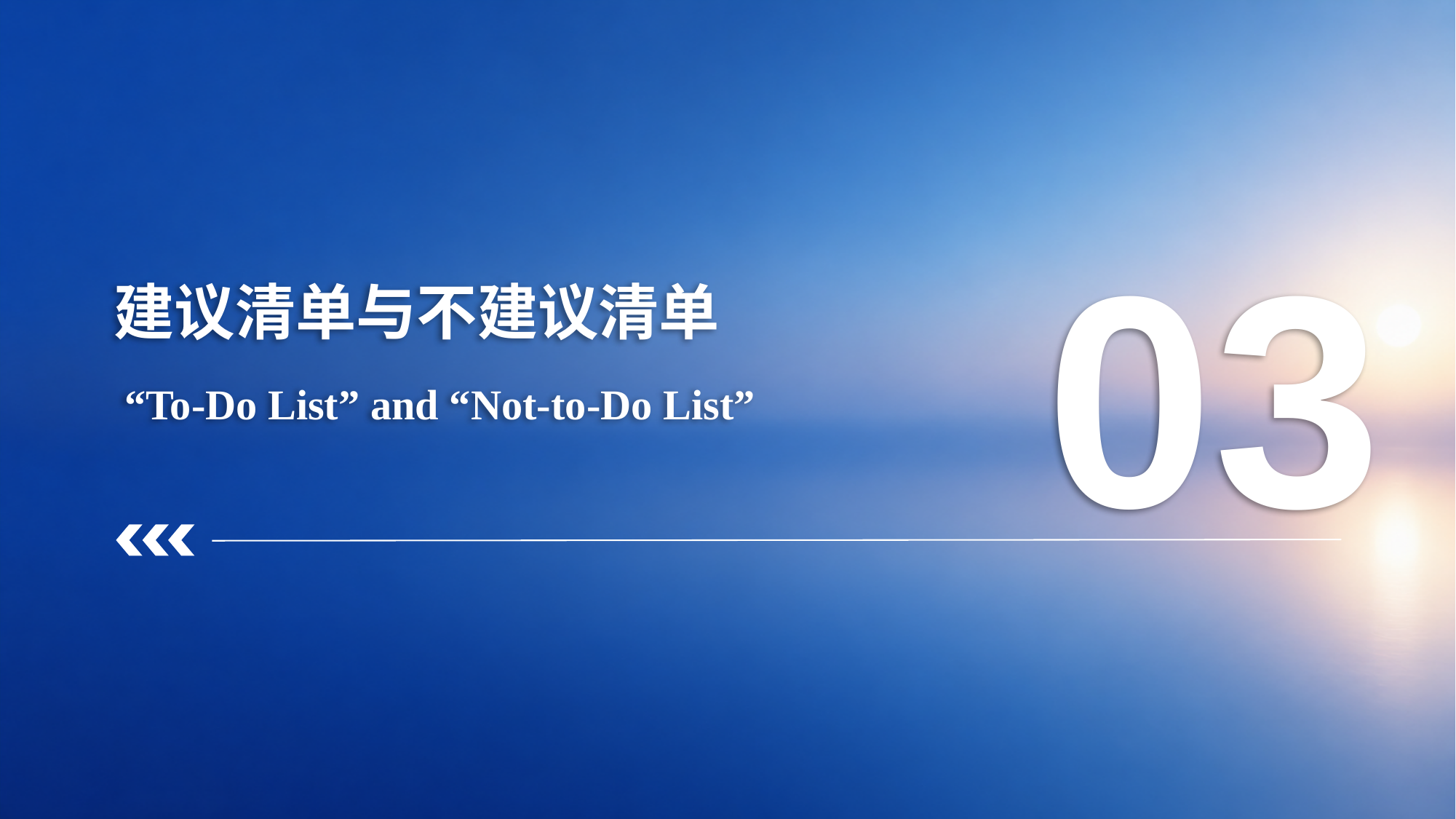

03
建议清单与不建议清单
 “To-Do List” and “Not-to-Do List”